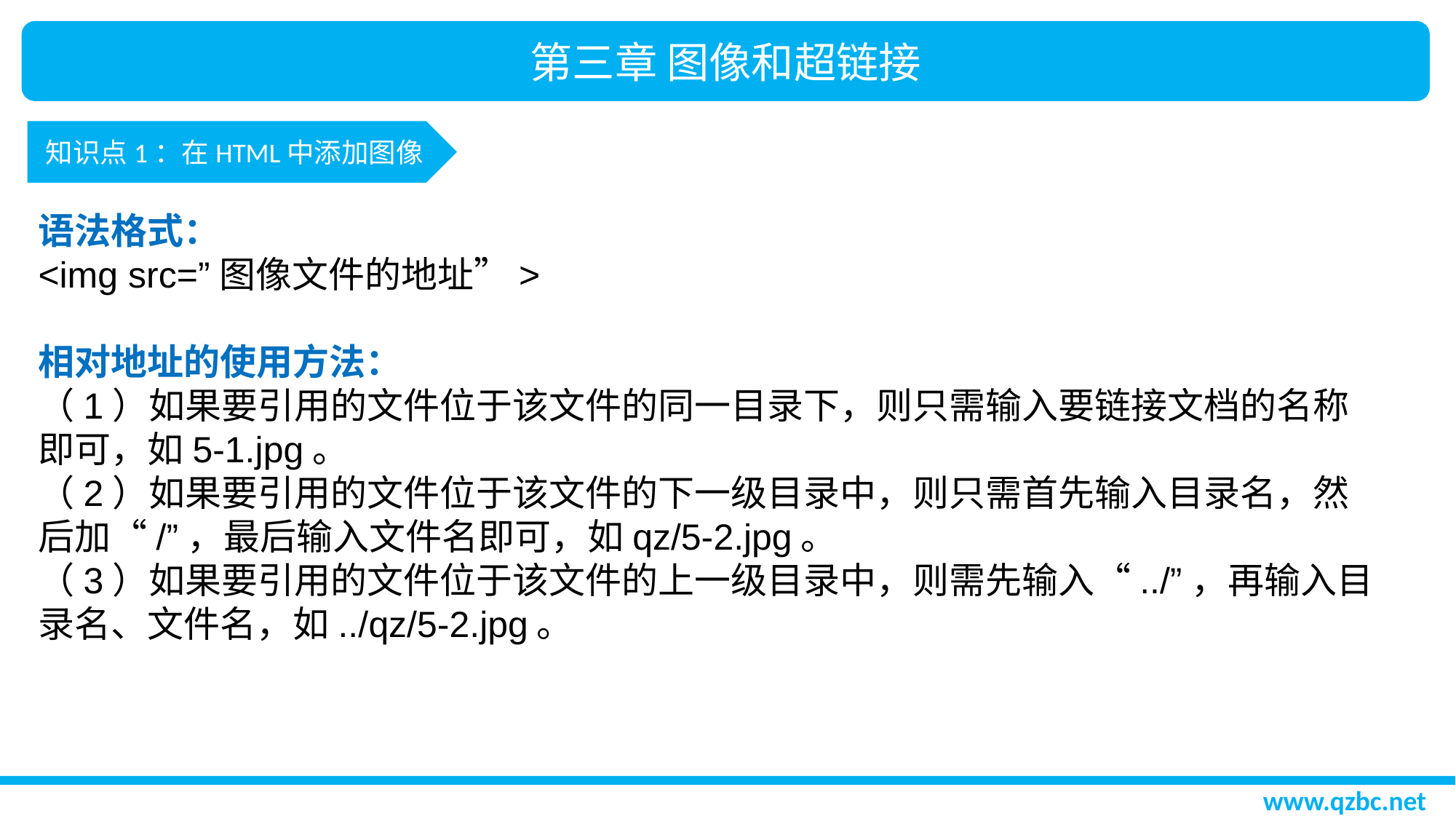

第三章 图像和超链接
知识点1：在HTML中添加图像
语法格式：
<img src=”图像文件的地址”>

相对地址的使用方法：
（1）如果要引用的文件位于该文件的同一目录下，则只需输入要链接文档的名称即可，如5-1.jpg。
（2）如果要引用的文件位于该文件的下一级目录中，则只需首先输入目录名，然后加“/”，最后输入文件名即可，如qz/5-2.jpg。
（3）如果要引用的文件位于该文件的上一级目录中，则需先输入“../”，再输入目录名、文件名，如../qz/5-2.jpg。

www.qzbc.net